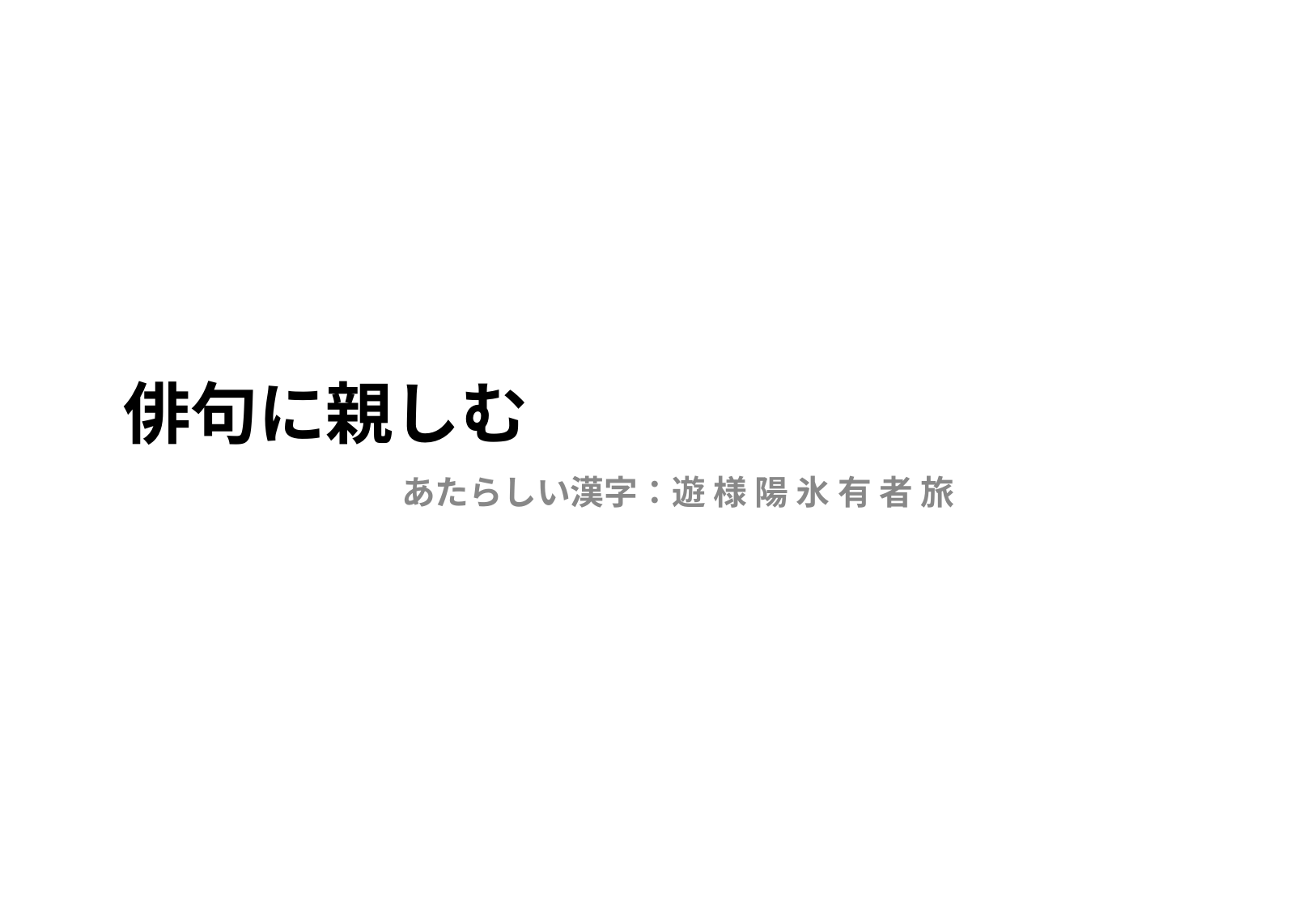

# 俳句に親しむ
あたらしい漢字：遊 様 陽 氷 有 者 旅